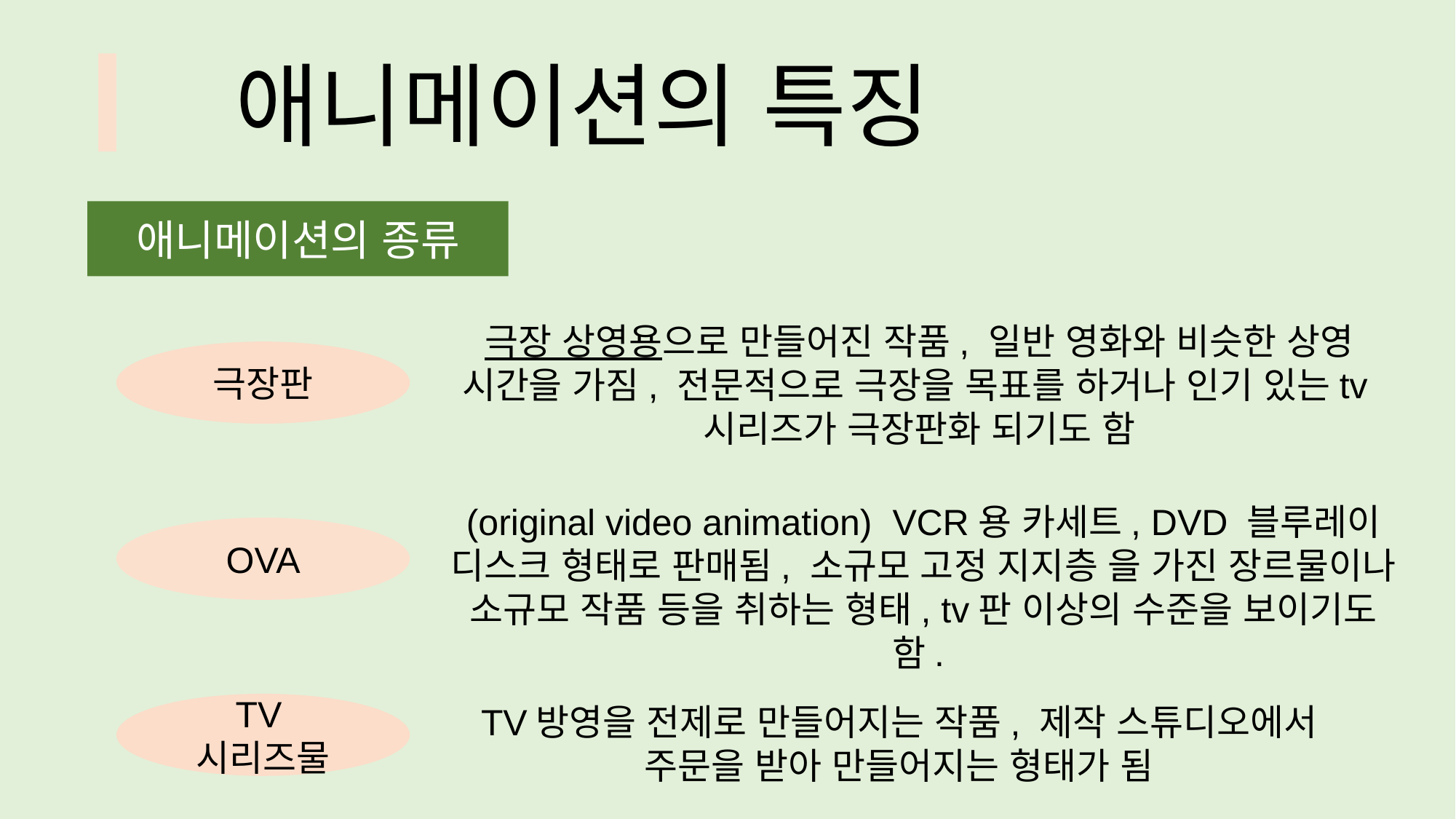

# 애니메이션의 특징

애니메이션의 종류
극장 상영용으로 만들어진 작품, 일반 영화와 비슷한 상영 시간을 가짐, 전문적으로 극장을 목표를 하거나 인기 있는tv시리즈가 극장판화 되기도 함
극장판
(original video animation)  VCR용 카세트, DVD 블루레이 디스크 형태로 판매됨, 소규모 고정 지지층 을 가진 장르물이나 소규모 작품 등을 취하는 형태, tv판 이상의 수준을 보이기도 함.
OVA
TV시리즈물
TV방영을 전제로 만들어지는 작품, 제작 스튜디오에서 주문을 받아 만들어지는 형태가 됨